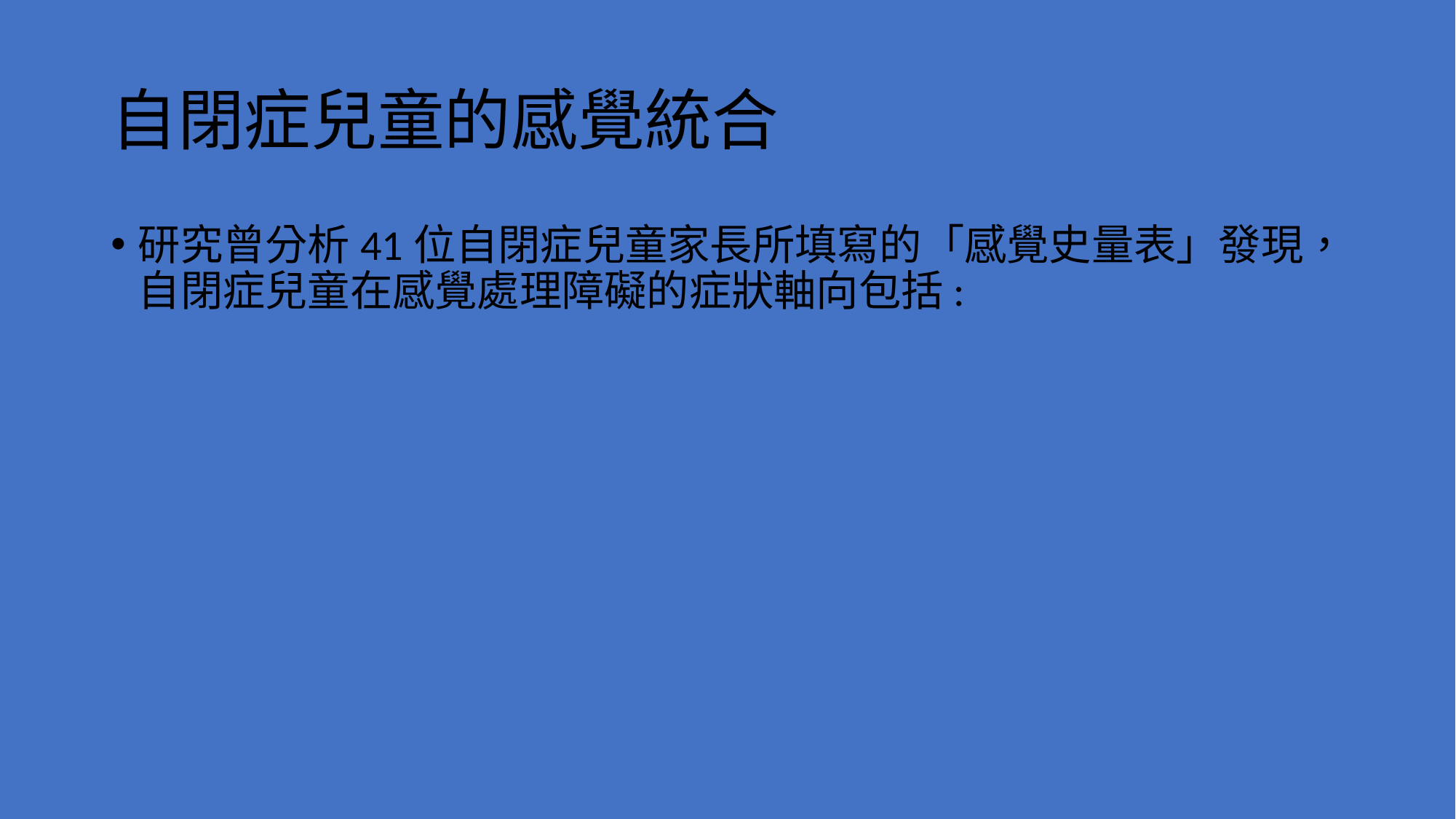

# 自閉症兒童的感覺統合
研究曾分析41位自閉症兒童家長所填寫的「感覺史量表」發現，自閉症兒童在感覺處理障礙的症狀軸向包括: